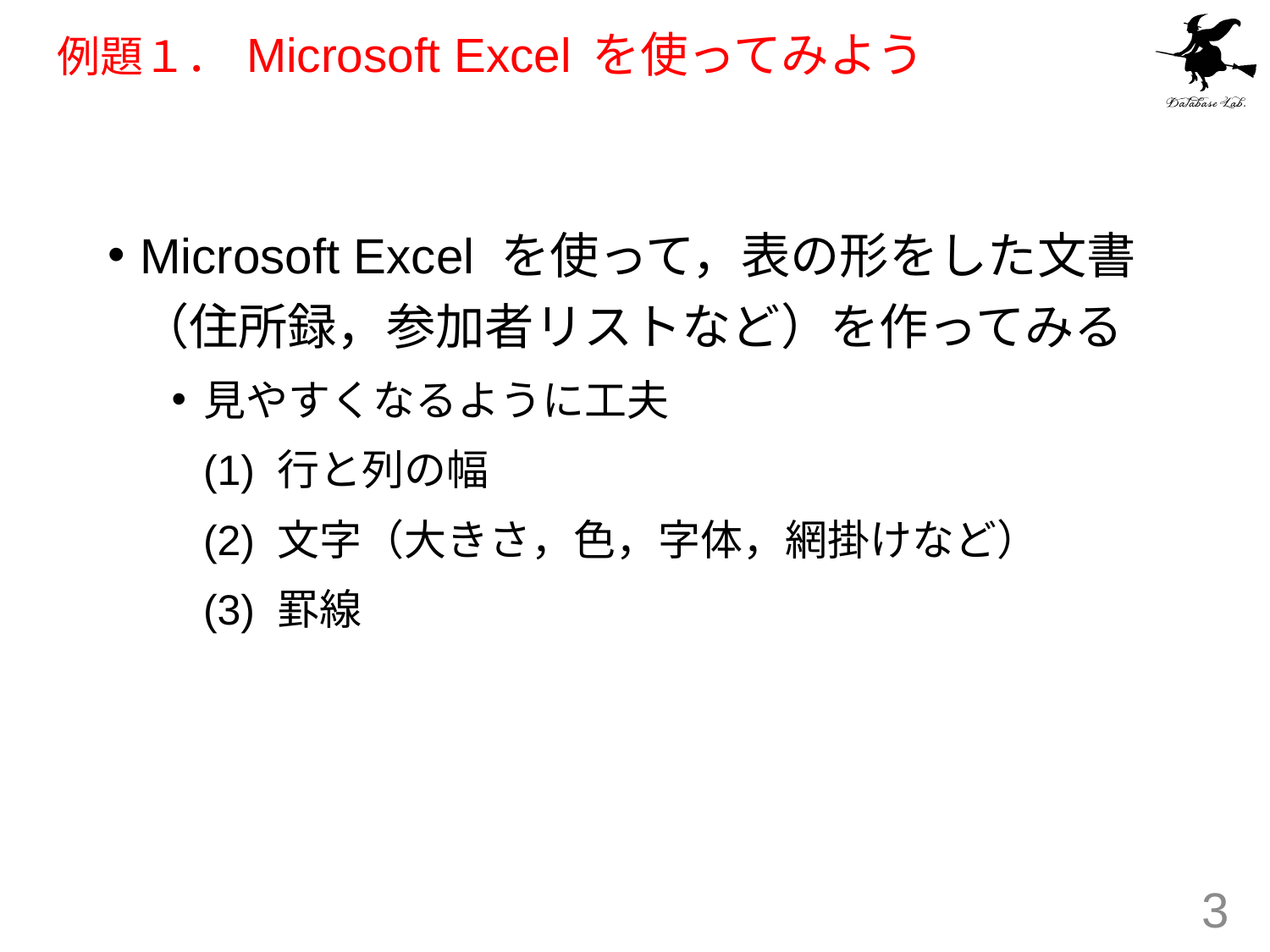

# 例題１． Microsoft Excel を使ってみよう
Microsoft Excel を使って，表の形をした文書（住所録，参加者リストなど）を作ってみる
見やすくなるように工夫
	(1) 行と列の幅
	(2) 文字（大きさ，色，字体，網掛けなど）
	(3) 罫線

3